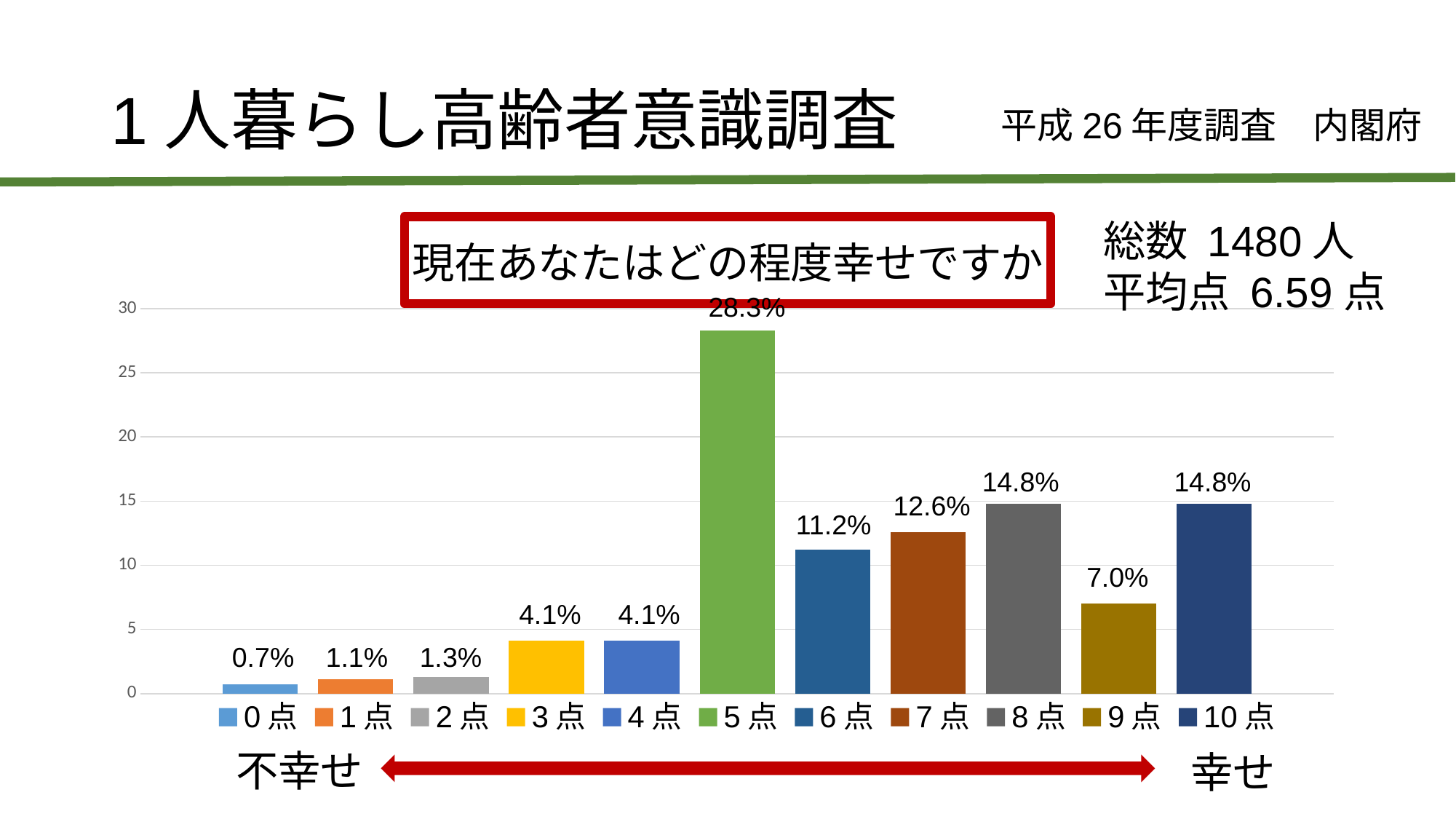

# 1人暮らし高齢者意識調査
平成26年度調査　内閣府

### Chart: 現在あなたはどの程度幸せですか

| Category | 0点 | 1点 | 2点 | 3点 | 4点 | 5点 | 6点 | 7点 | 8点 | 9点 | 10点 |
|---|---|---|---|---|---|---|---|---|---|---|---|
| 現在あなたはどの程度幸せですか | 0.7000000000000001 | 1.1 | 1.3 | 4.1 | 4.1 | 28.3 | 11.2 | 12.6 | 14.8 | 7.0 | 14.8 |
総数 1480人
平均点 6.59点
28.3%
14.8%
14.8%
12.6%
11.2%
7.0%
4.1%
4.1%
0.7%
1.1%
1.3%
不幸せ
幸せ